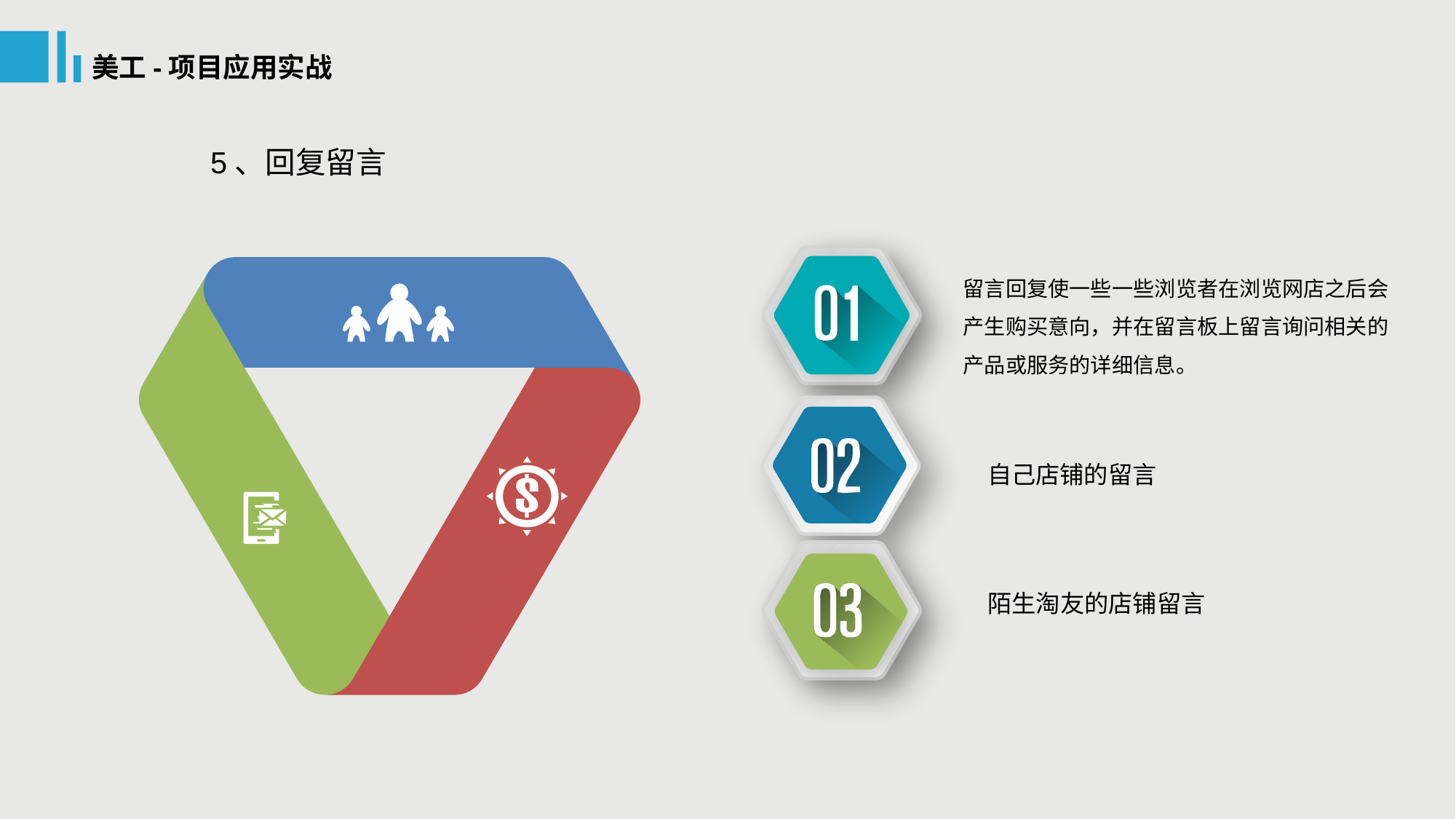

美工-项目应用实战
5、回复留言

留言回复使一些一些浏览者在浏览网店之后会产生购买意向，并在留言板上留言询问相关的产品或服务的详细信息。

自己店铺的留言

陌生淘友的店铺留言